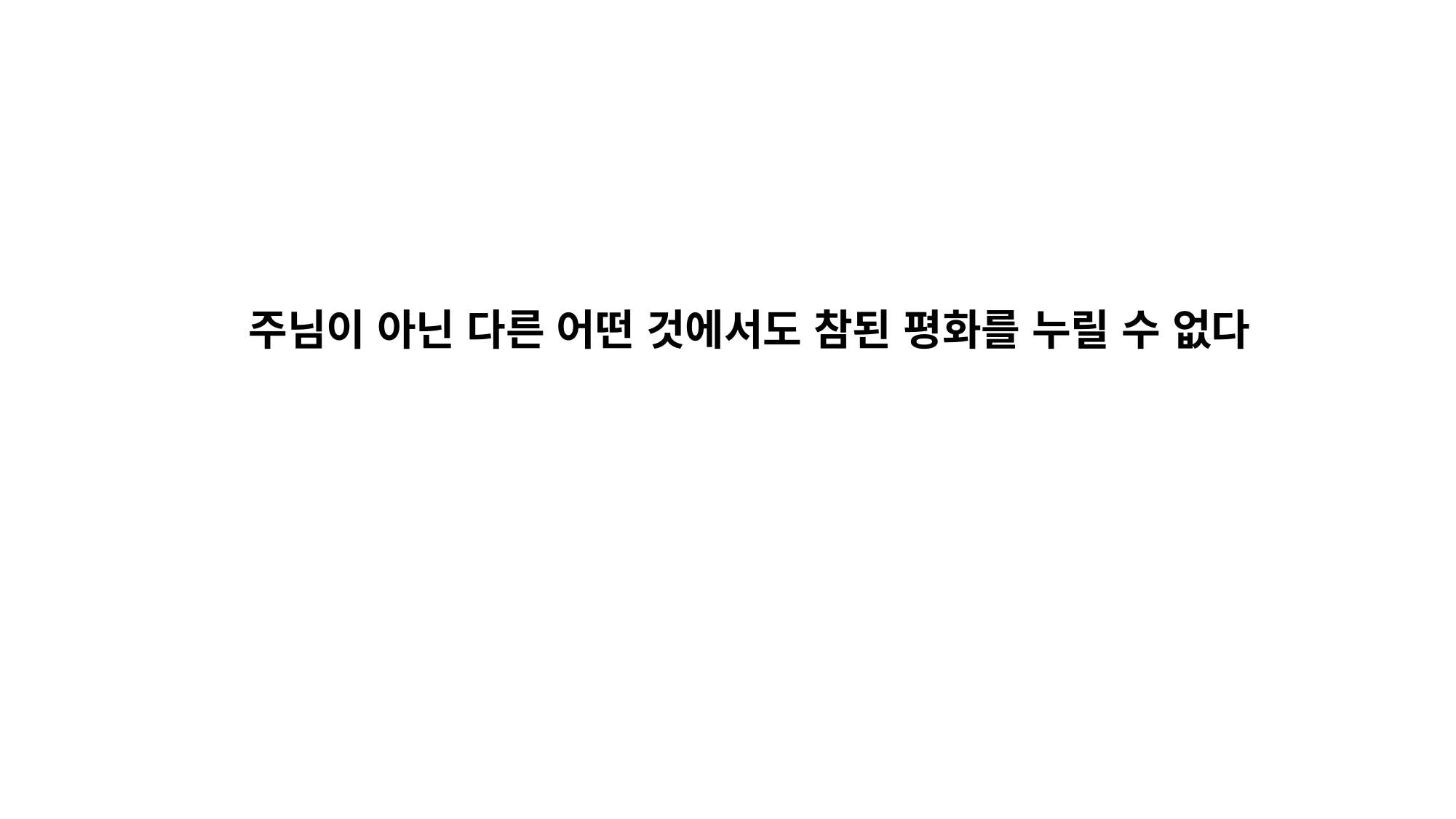

주님이 아닌 다른 어떤 것에서도 참된 평화를 누릴 수 없다